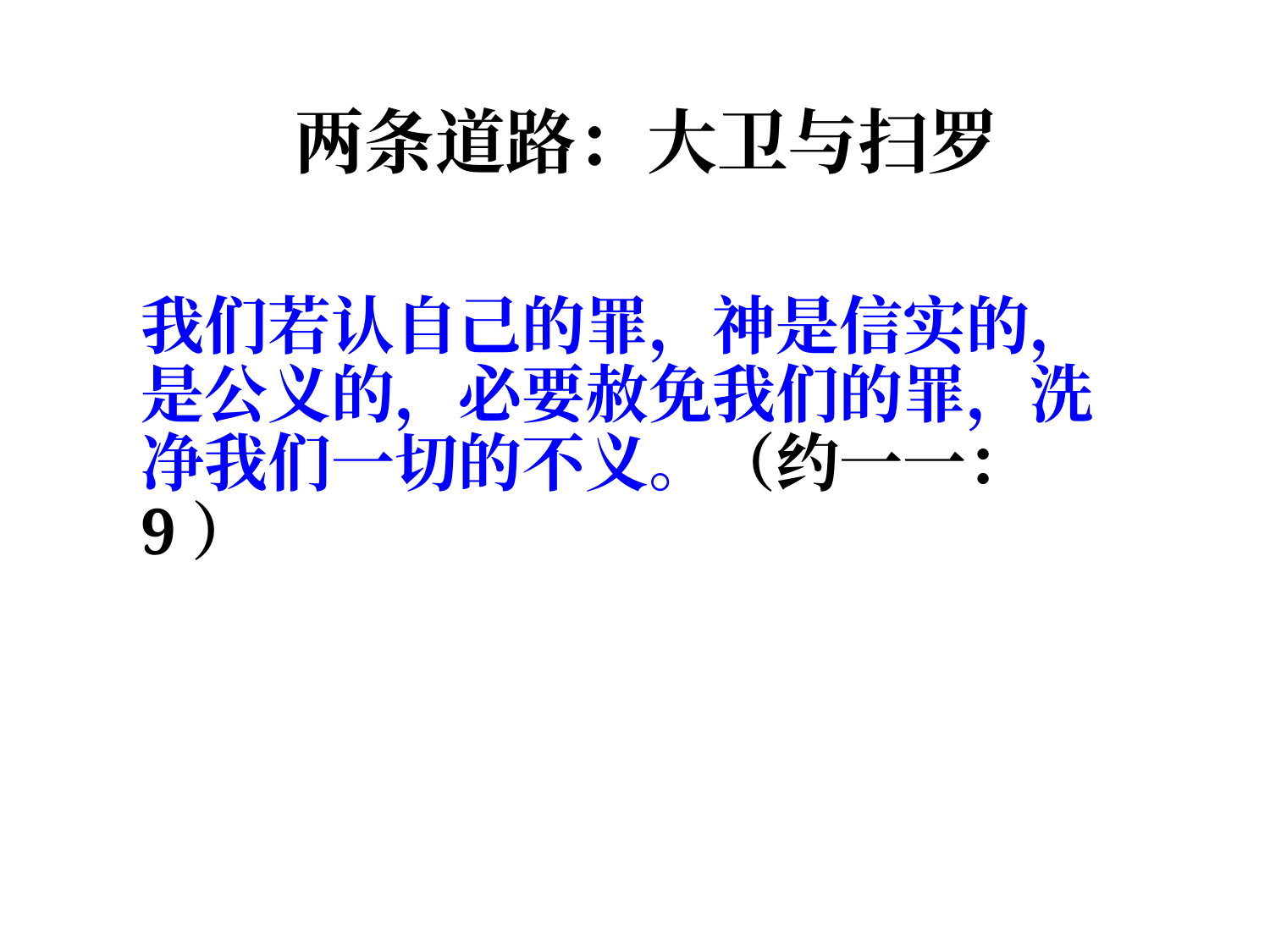

两条道路：大卫与扫罗

我们若认自己的罪，神是信实的，是公义的，必要赦免我们的罪，洗净我们一切的不义。（约一一：9）